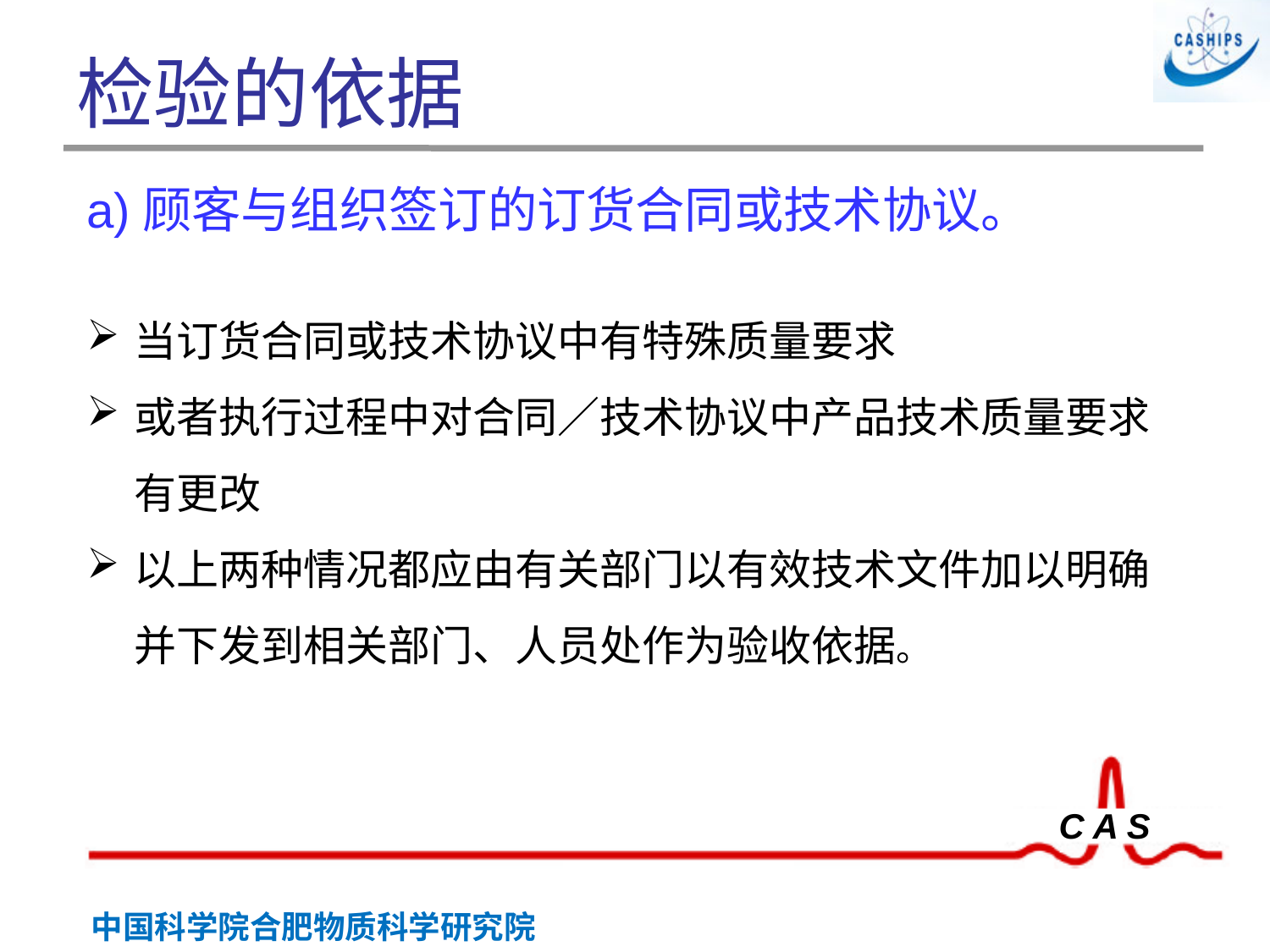

# 检验的依据
a)顾客与组织签订的订货合同或技术协议。

当订货合同或技术协议中有特殊质量要求
或者执行过程中对合同／技术协议中产品技术质量要求有更改
以上两种情况都应由有关部门以有效技术文件加以明确并下发到相关部门、人员处作为验收依据。